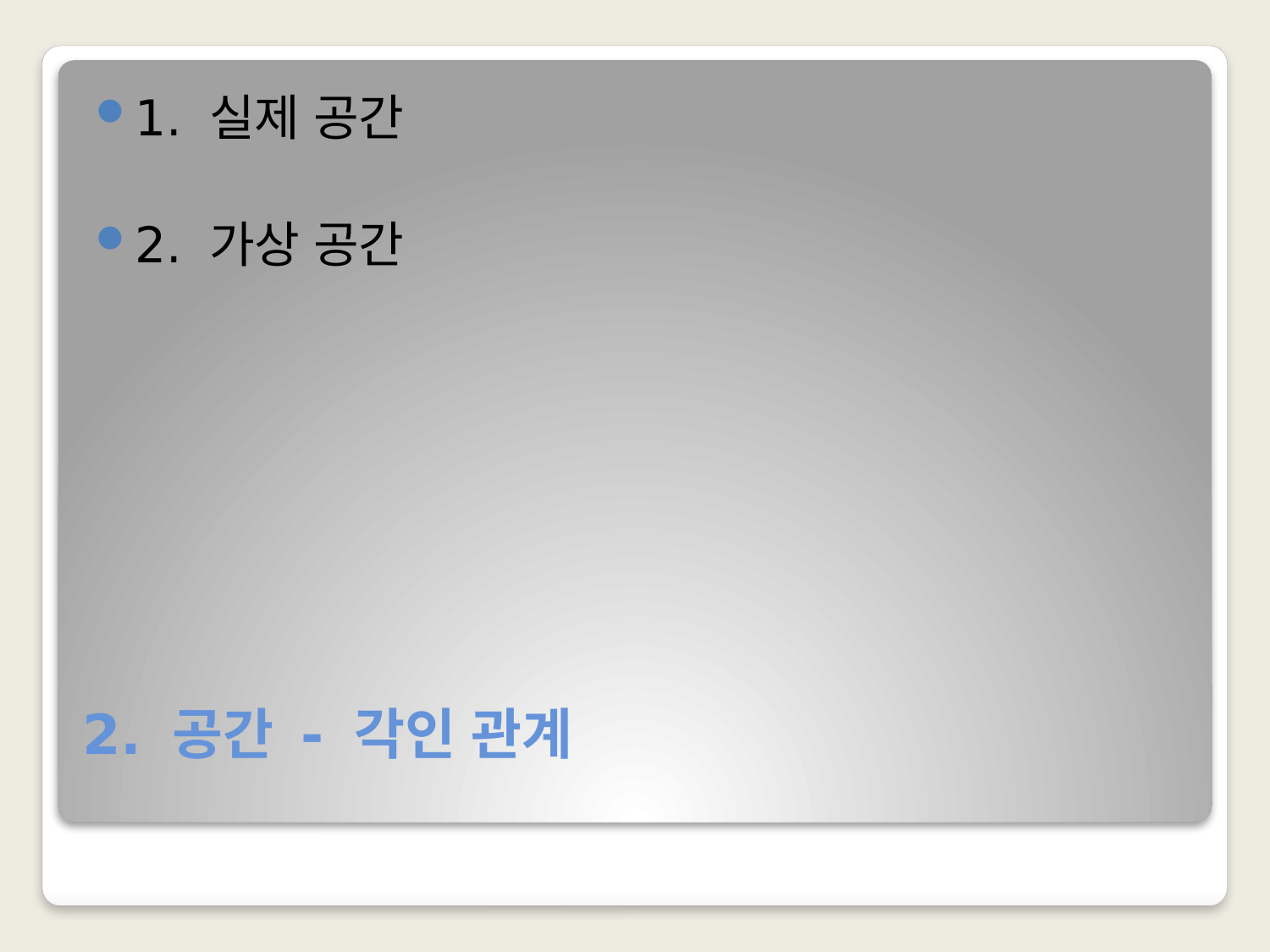

1. 실제 공간

2. 가상 공간
# 2. 공간 - 각인 관계